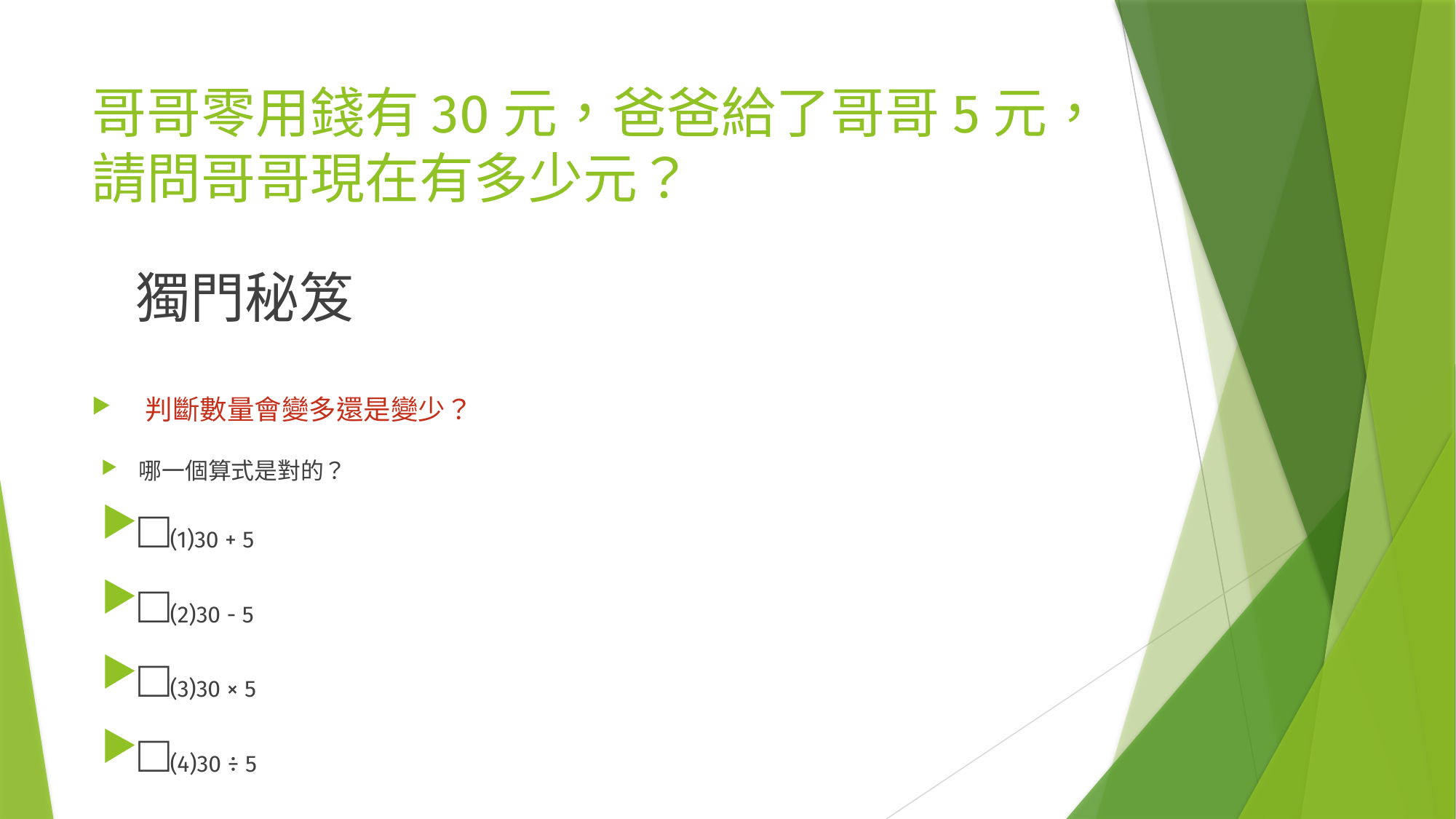

# 哥哥零用錢有30元，爸爸給了哥哥5元，請問哥哥現在有多少元？
      獨門秘笈

 判斷數量會變多還是變少？

哪一個算式是對的？
□(1)30 + 5
□(2)30 - 5
□(3)30 × 5
□(4)30 ÷ 5